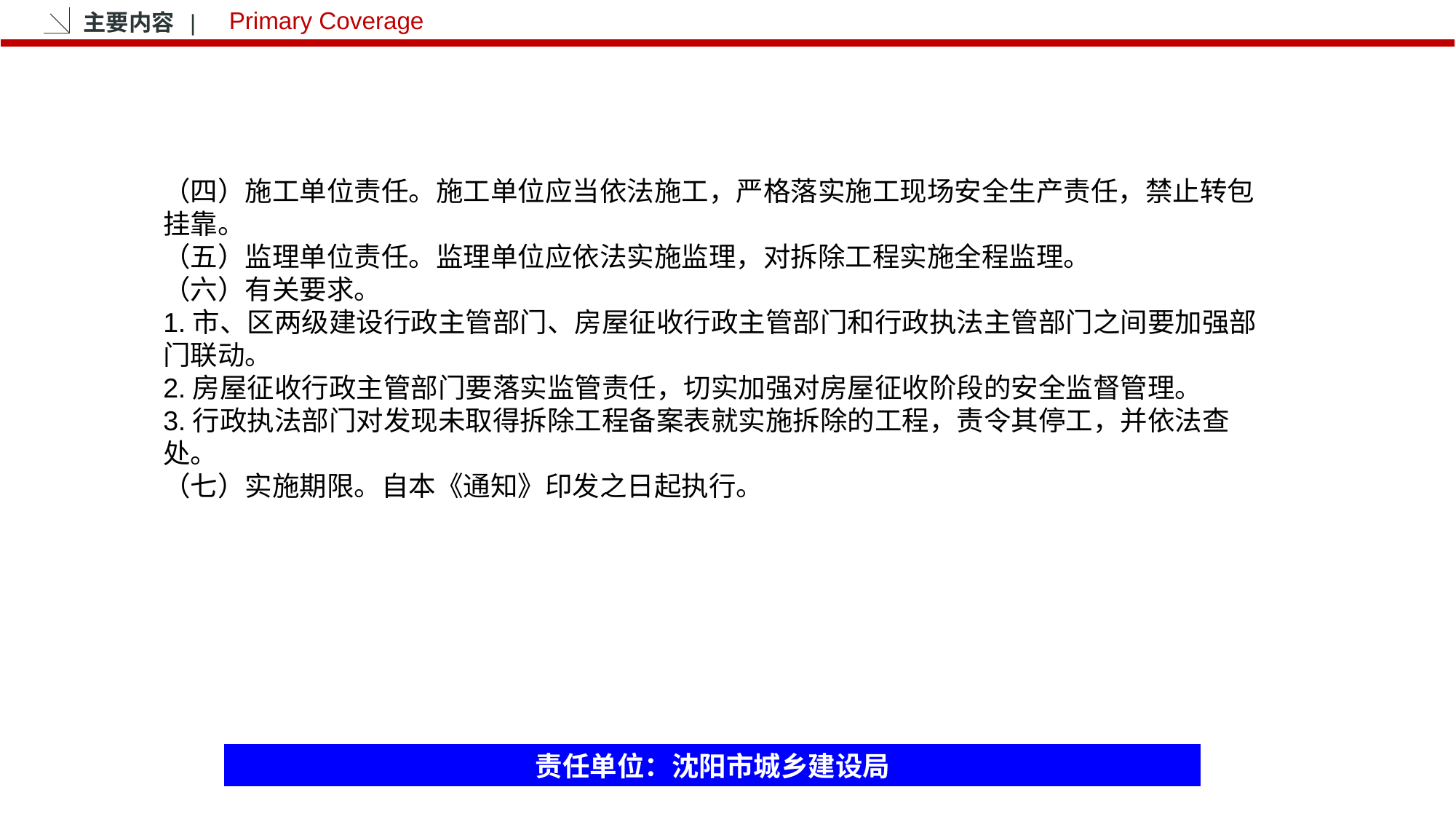

主要内容  |
Primary Coverage
（四）施工单位责任。施工单位应当依法施工，严格落实施工现场安全生产责任，禁止转包挂靠。
（五）监理单位责任。监理单位应依法实施监理，对拆除工程实施全程监理。
（六）有关要求。
1.市、区两级建设行政主管部门、房屋征收行政主管部门和行政执法主管部门之间要加强部门联动。
2.房屋征收行政主管部门要落实监管责任，切实加强对房屋征收阶段的安全监督管理。
3.行政执法部门对发现未取得拆除工程备案表就实施拆除的工程，责令其停工，并依法查处。
（七）实施期限。自本《通知》印发之日起执行。
责任单位：沈阳市城乡建设局